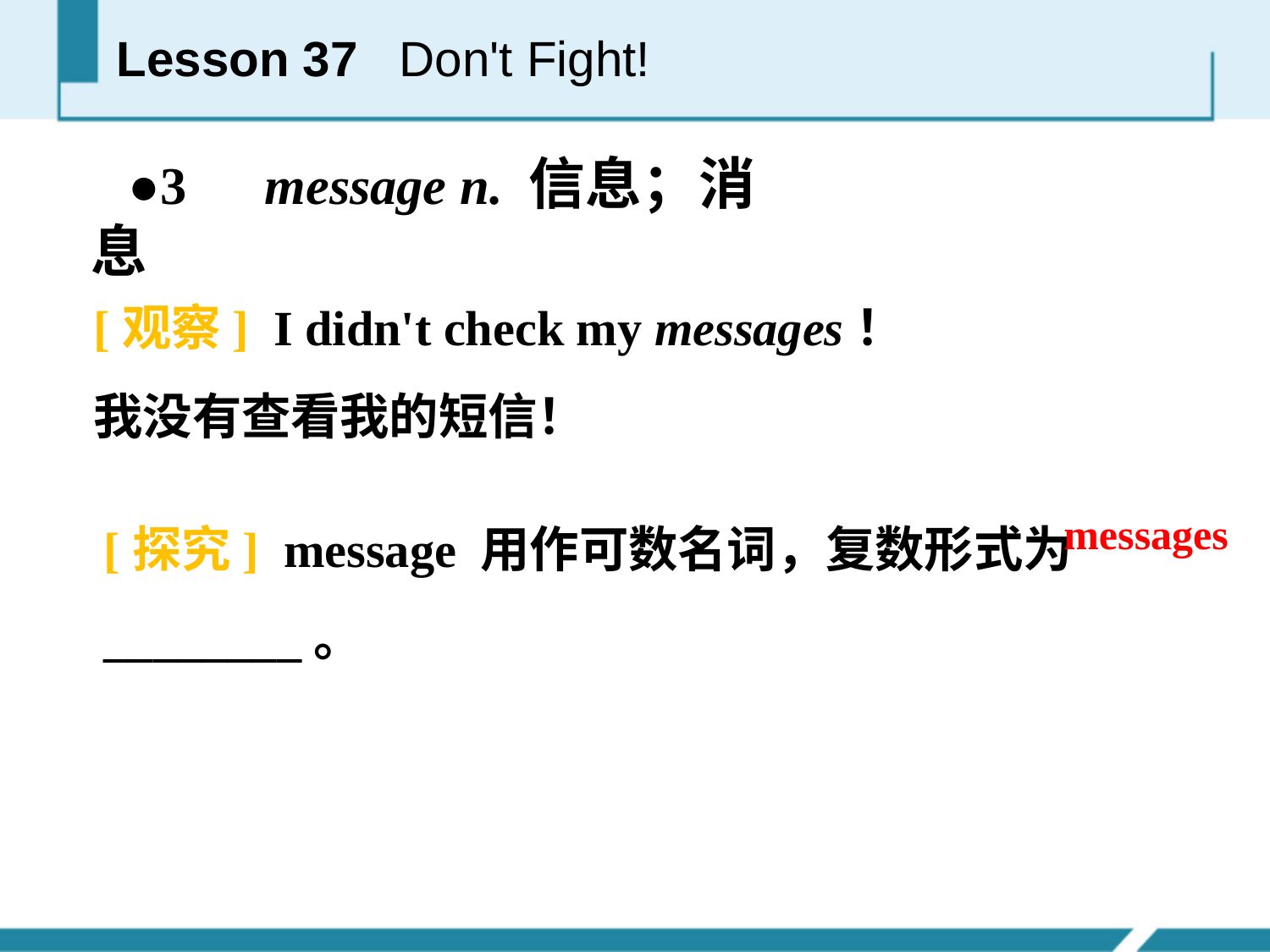

●3　message n. 信息；消息
[观察]  I didn't check my messages！
我没有查看我的短信！
[探究]  message 用作可数名词，复数形式为________。
messages